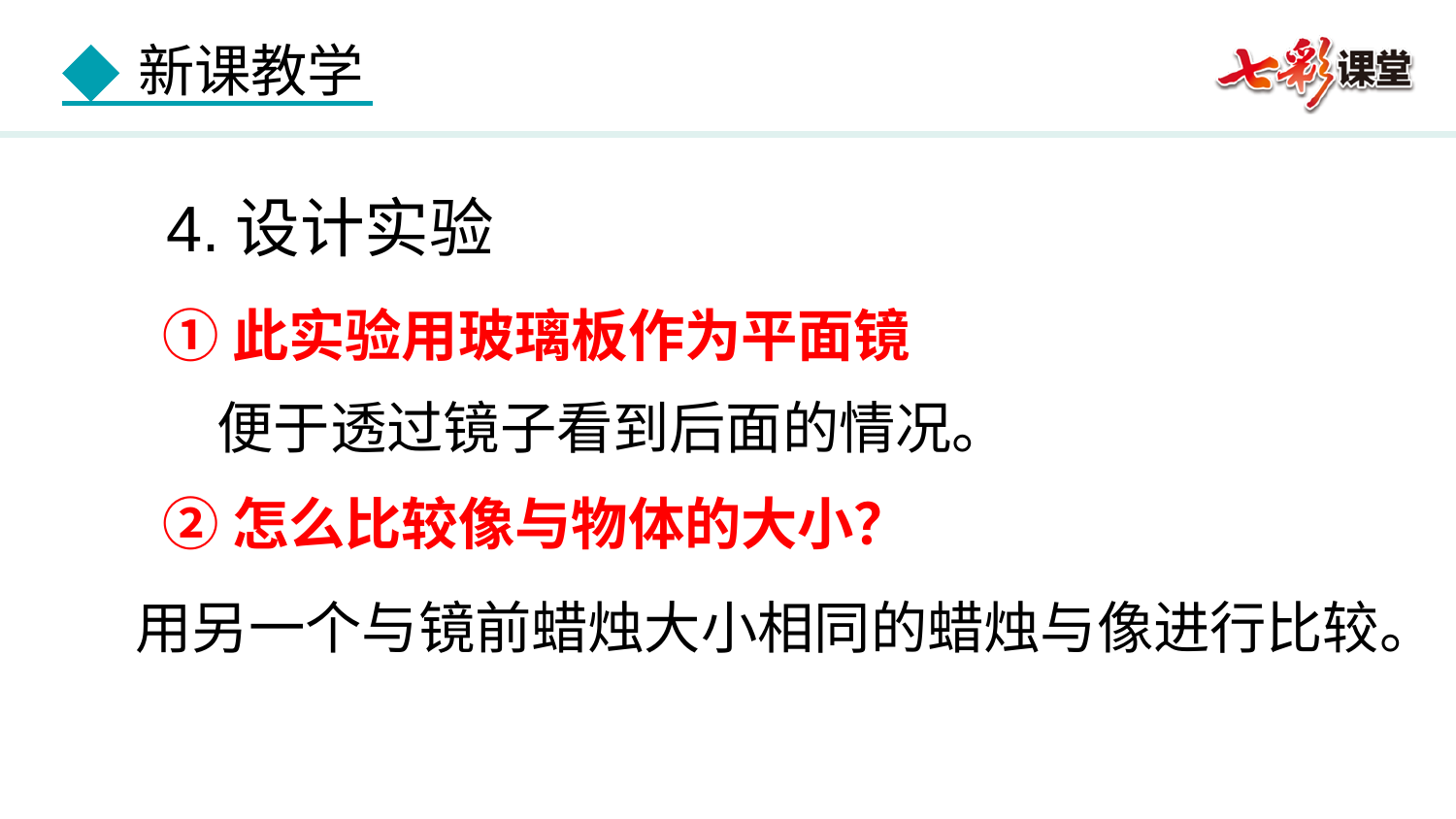

4.设计实验
①此实验用玻璃板作为平面镜
便于透过镜子看到后面的情况。
②怎么比较像与物体的大小？
用另一个与镜前蜡烛大小相同的蜡烛与像进行比较。